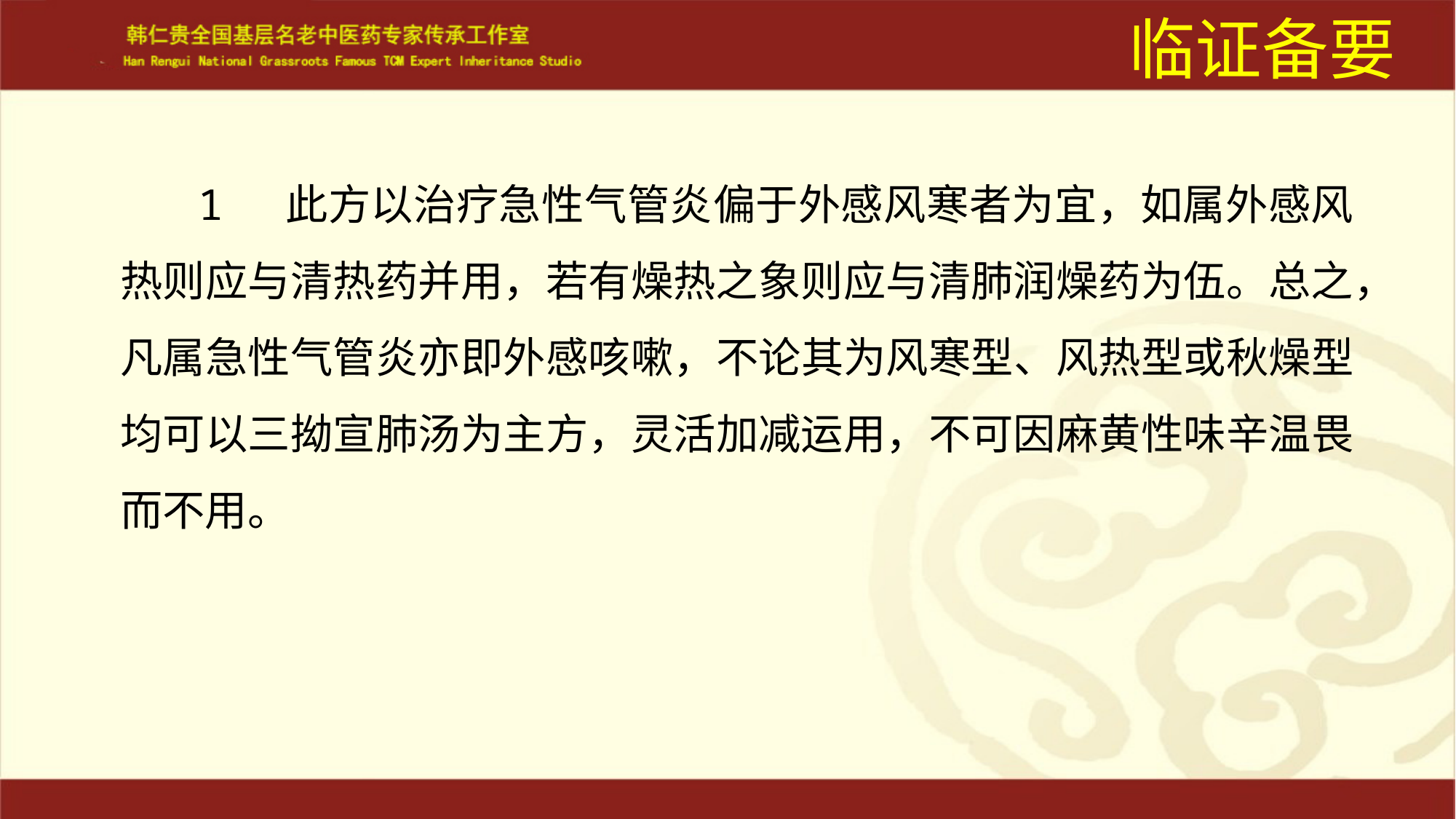

# 临证备要
   1  此方以治疗急性气管炎偏于外感风寒者为宜，如属外感风热则应与清热药并用，若有燥热之象则应与清肺润燥药为伍。总之，凡属急性气管炎亦即外感咳嗽，不论其为风寒型、风热型或秋燥型均可以三拗宣肺汤为主方，灵活加减运用，不可因麻黄性味辛温畏而不用。